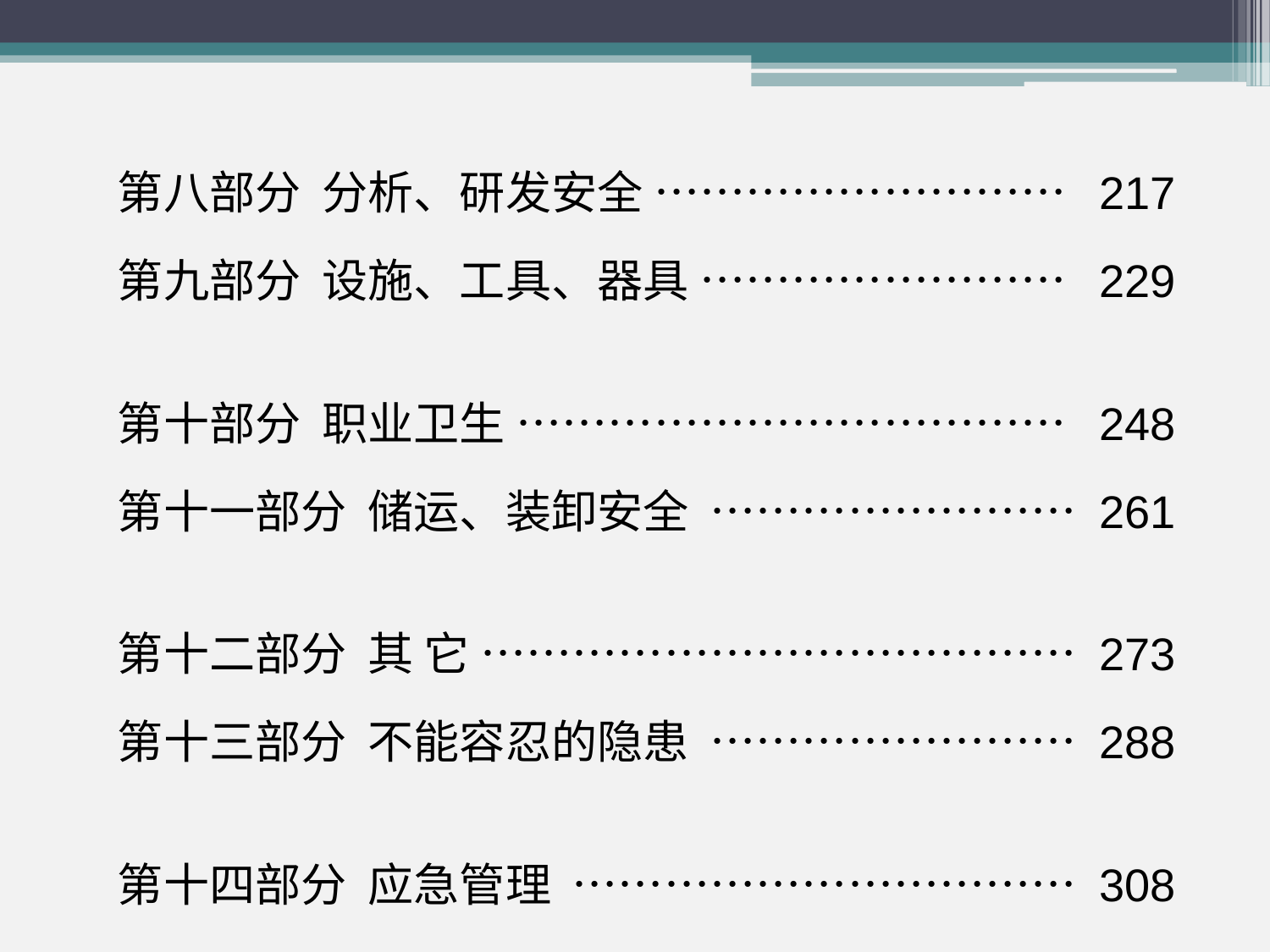

第八部分  分析、研发安全 ………………………  217
第九部分  设施、工具、器具 ……………………  229

第十部分  职业卫生 ………………………………  248
第十一部分  储运、装卸安全  …………………… 261

第十二部分  其 它 ………………………………… 273
第十三部分  不能容忍的隐患  …………………… 288

第十四部分  应急管理  …………………………… 308
后    语   ……………………………………………  338